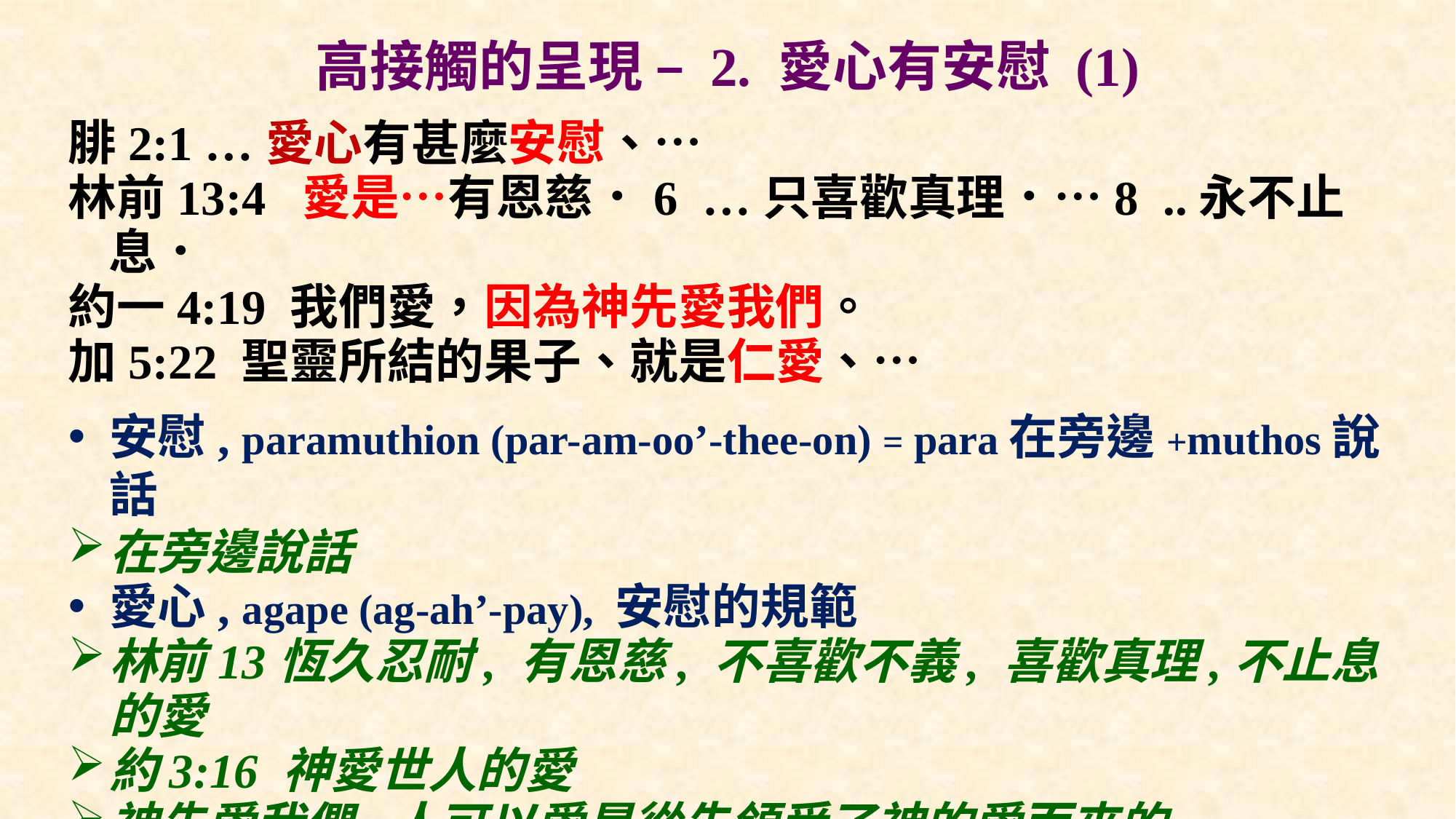

# 高接觸的呈現 – 2. 愛心有安慰 (1)
腓2:1 …愛心有甚麼安慰、…
林前13:4  愛是…有恩慈．6  …只喜歡真理．…8  ..永不止息．
約一4:19 我們愛，因為神先愛我們。
加5:22 聖靈所結的果子、就是仁愛、…
安慰, paramuthion (par-am-oo’-thee-on) = para在旁邊+muthos說話
在旁邊說話
愛心, agape (ag-ah’-pay), 安慰的規範
林前13恆久忍耐, 有恩慈, 不喜歡不義, 喜歡真理,不止息的愛
約3:16 神愛世人的愛
神先愛我們 –人可以愛是從先領受了神的愛而來的
聖靈所結的果子 – 仁愛 = agape